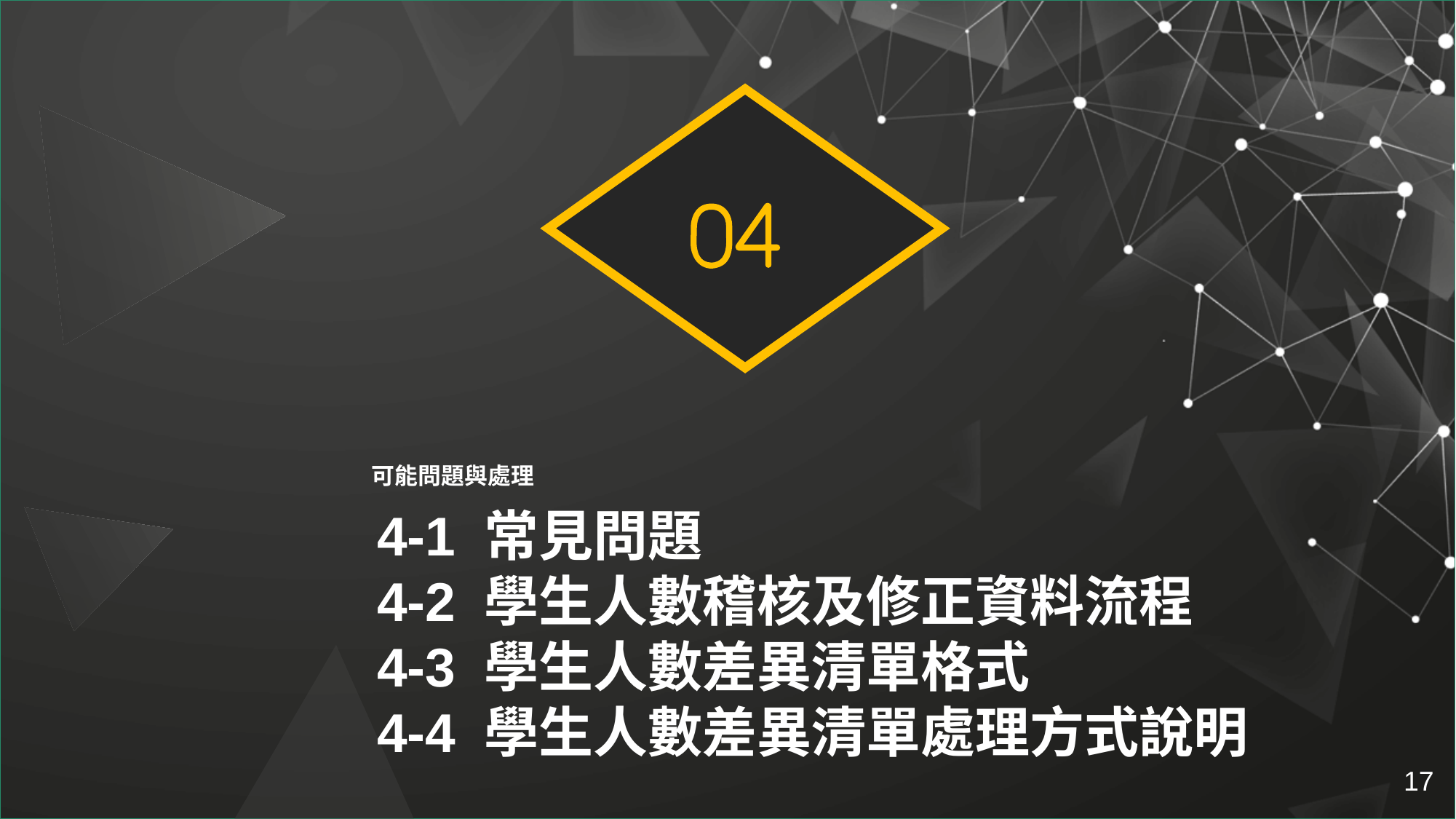

17

# 我们的愿景

可能問題與處理
发展的方向
我们坚持以客户为中心，快速响应客户需求，持续为客户创造长期价值进而成就客户
业务的目标
我们坚持以客户为中心，快速响应客户需求，持续为客户创造长期价值进而成就客户
企业的理想
我们坚持以客户为中心，快速响应客户需求，持续为客户创造长期价值进而成就客户
我们的愿望
我们坚持以客户为中心，快速响应客户需求，持续为客户创造长期价值进而成就客户

4-1 常見問題
4-2 學生人數稽核及修正資料流程
4-3 學生人數差異清單格式
4-4 學生人數差異清單處理方式說明

17